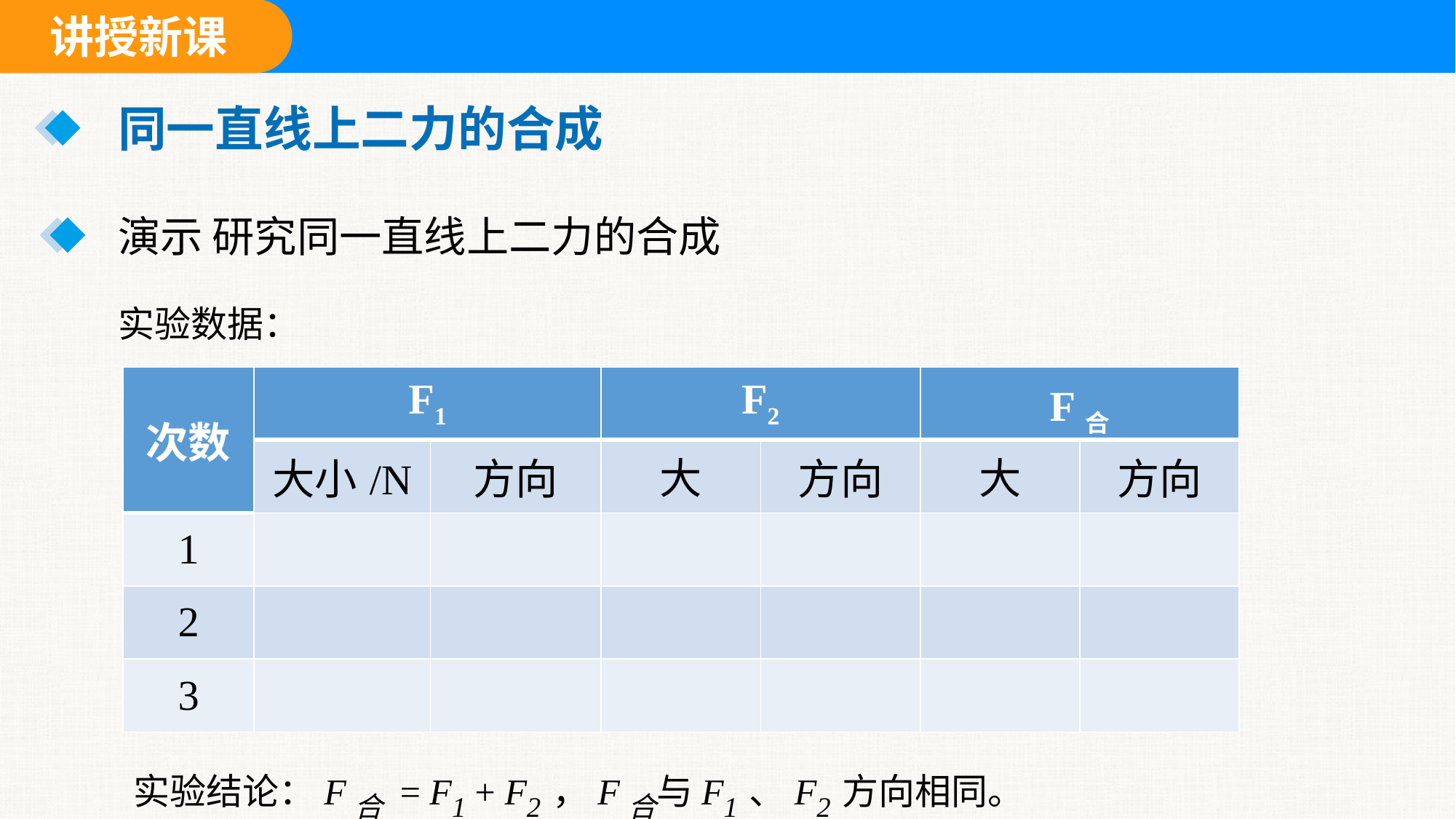

同一直线上二力的合成

演示 研究同一直线上二力的合成

实验数据：
| 次数 | F1 |  | F2 |  | F合 |  |
| --- | --- | --- | --- | --- | --- | --- |
|  | 大小/N | 方向 | 大小/N | 方向 | 大小/N | 方向 |
| 1 |  |  |  |  |  |  |
| 2 |  |  |  |  |  |  |
| 3 |  |  |  |  |  |  |
实验结论：F合 = F1 + F2，F合与F1、F2方向相同。